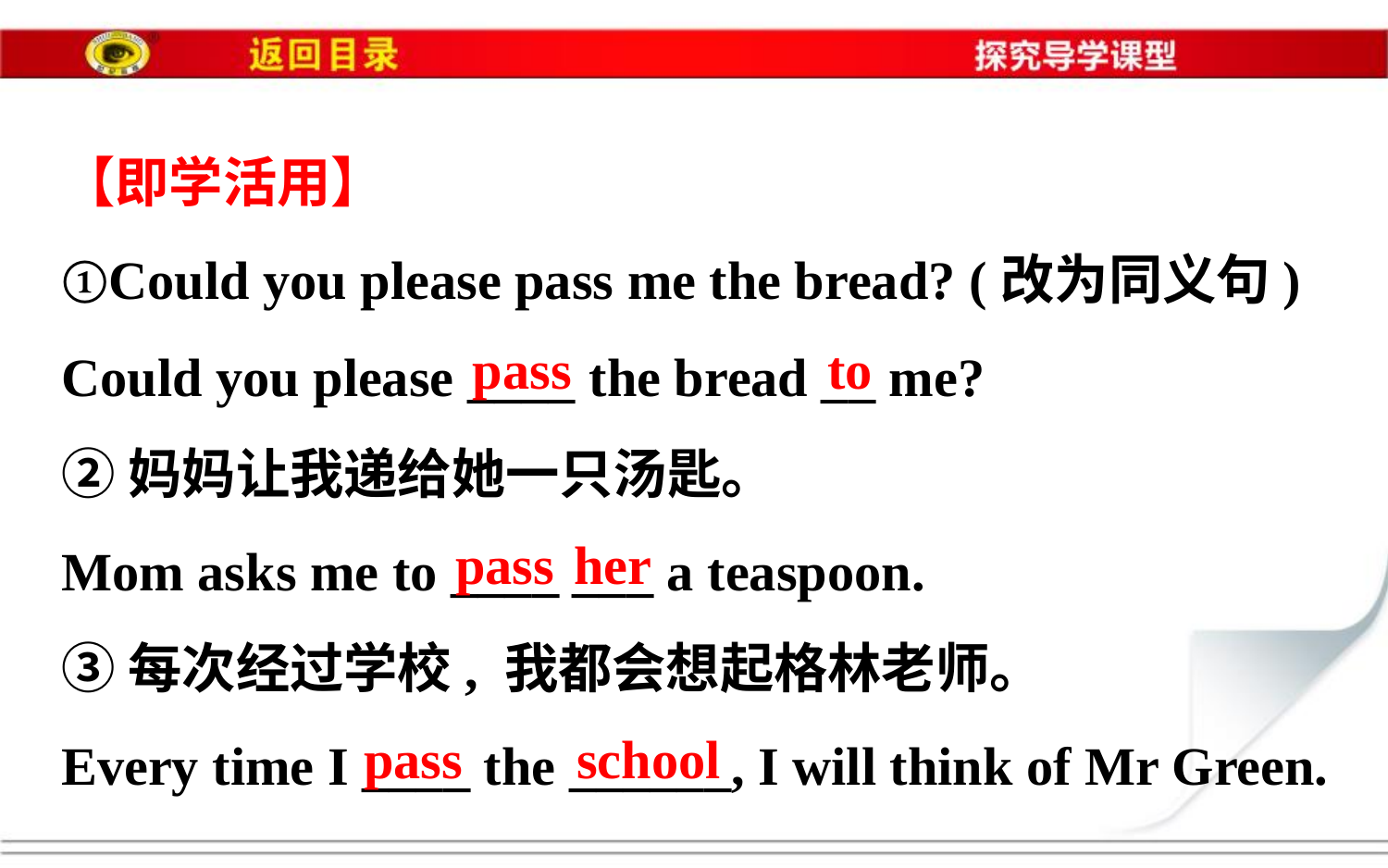

【即学活用】
①Could you please pass me the bread? (改为同义句)
Could you please ____ the bread __ me?
②妈妈让我递给她一只汤匙。
Mom asks me to ____ ___ a teaspoon.
③每次经过学校, 我都会想起格林老师。
Every time I ____ the ______, I will think of Mr Green.
pass
to
pass
her
pass
school